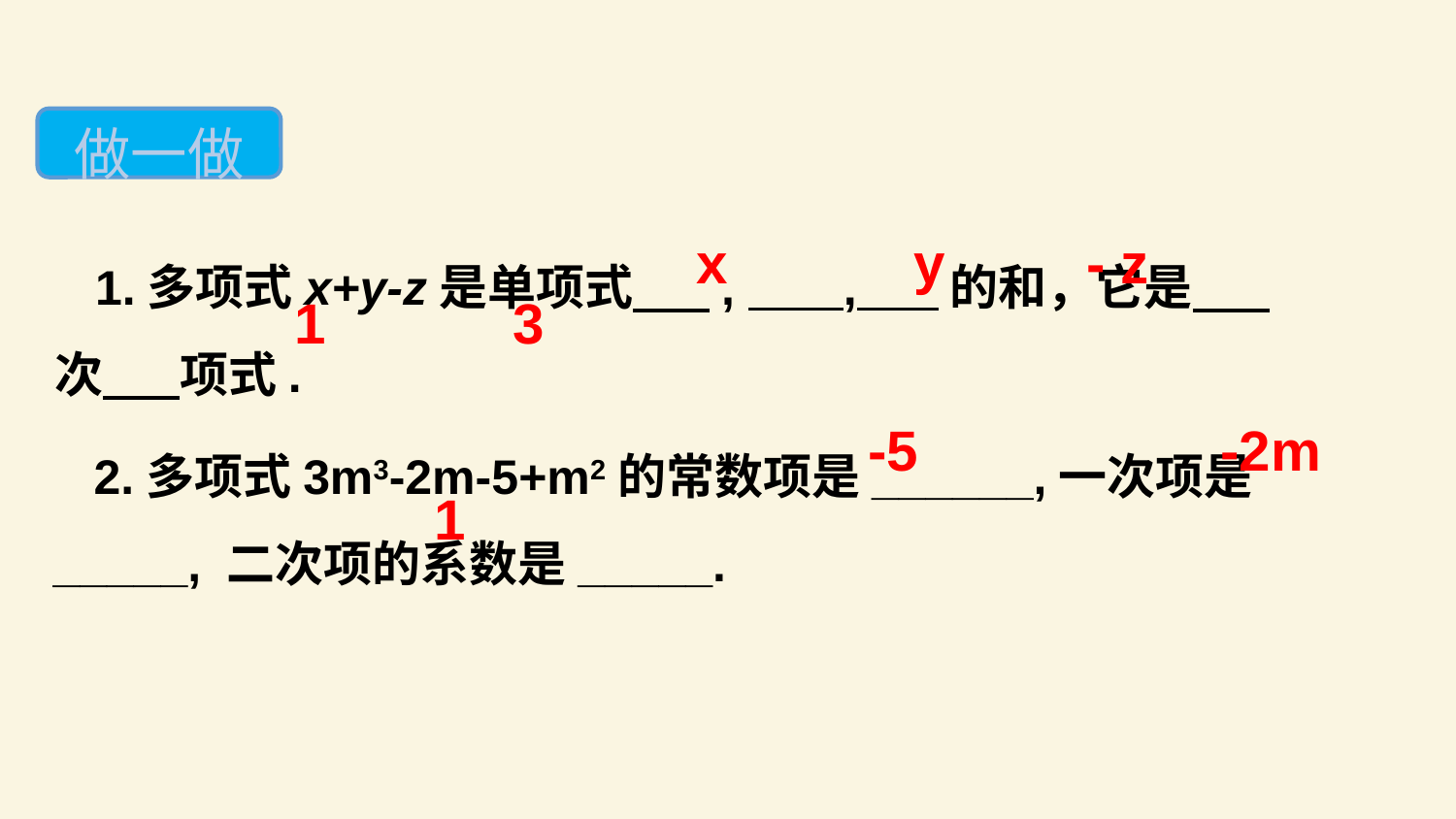

做一做
   1.多项式x+y-z是单项式       ,        ,      的和，它是        次       项式.
x
y
- z
1
3
-5
-2m
   2.多项式3m3-2m-5+m2的常数项是______,一次项是_____, 二次项的系数是_____.
1